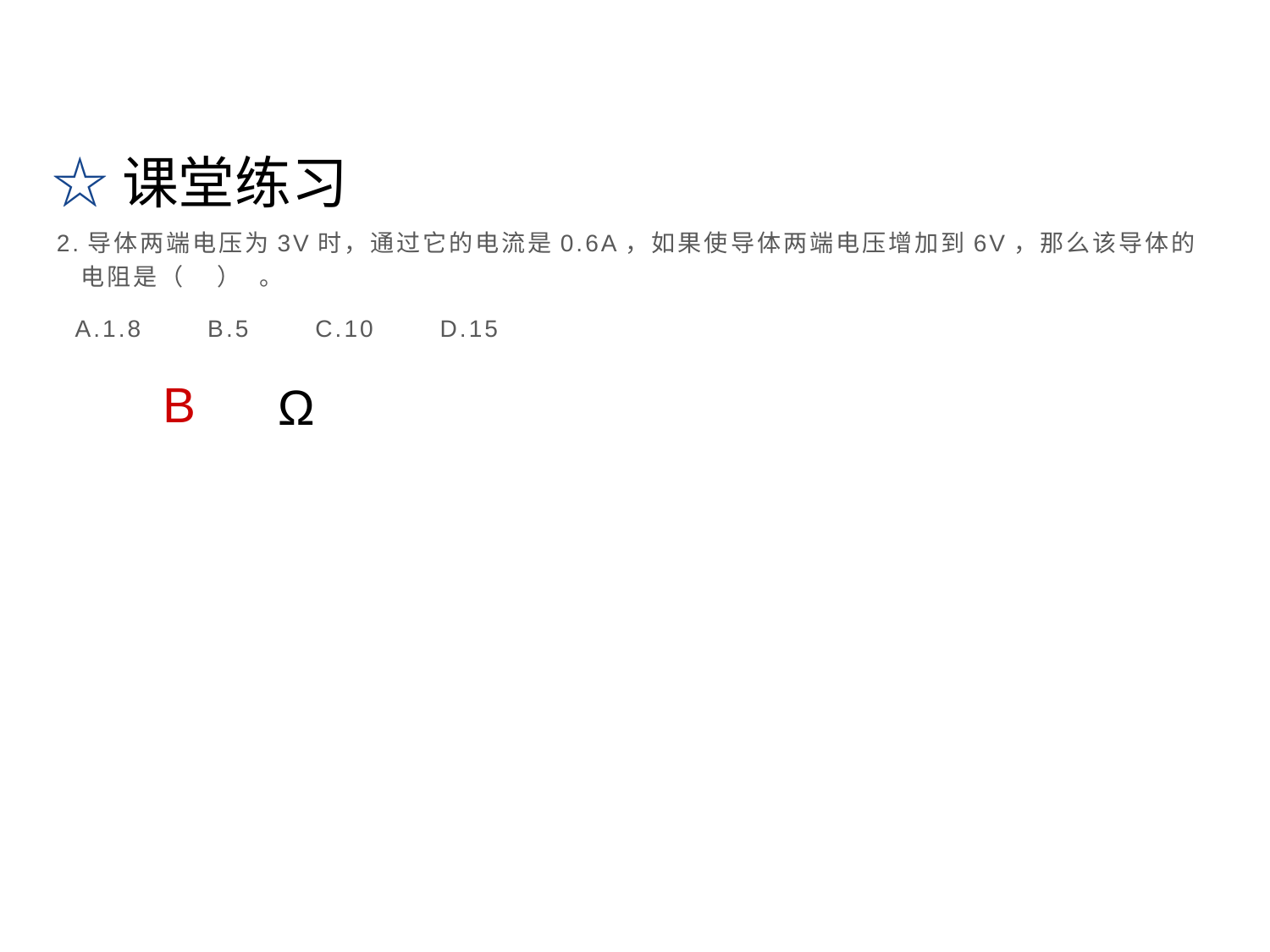

☆课堂练习
# 2.导体两端电压为3V时，通过它的电流是0.6A，如果使导体两端电压增加到6V，那么该导体的电阻是（    ）  。
  A.1.8       B.5       C.10       D.15
 B
Ω